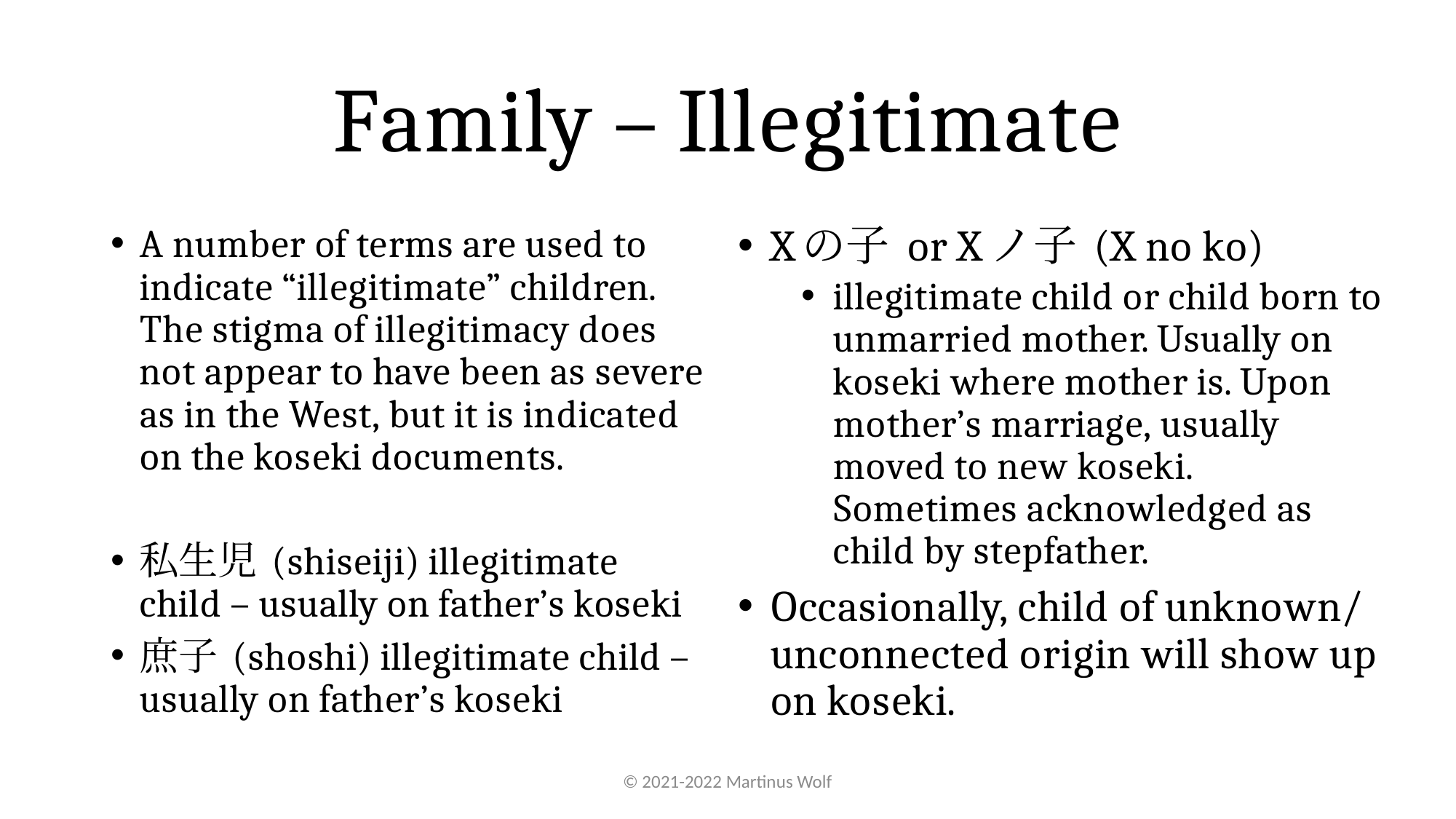

# Family – Illegitimate
A number of terms are used to indicate “illegitimate” children. The stigma of illegitimacy does not appear to have been as severe as in the West, but it is indicated on the koseki documents.

私生児 (shiseiji) illegitimate child – usually on father’s koseki
庶子 (shoshi) illegitimate child – usually on father’s koseki
Xの子 or Xノ子 (X no ko)
illegitimate child or child born to unmarried mother. Usually on koseki where mother is. Upon mother’s marriage, usually moved to new koseki. Sometimes acknowledged as child by stepfather.
Occasionally, child of unknown/ unconnected origin will show up on koseki.

© 2021-2022 Martinus Wolf